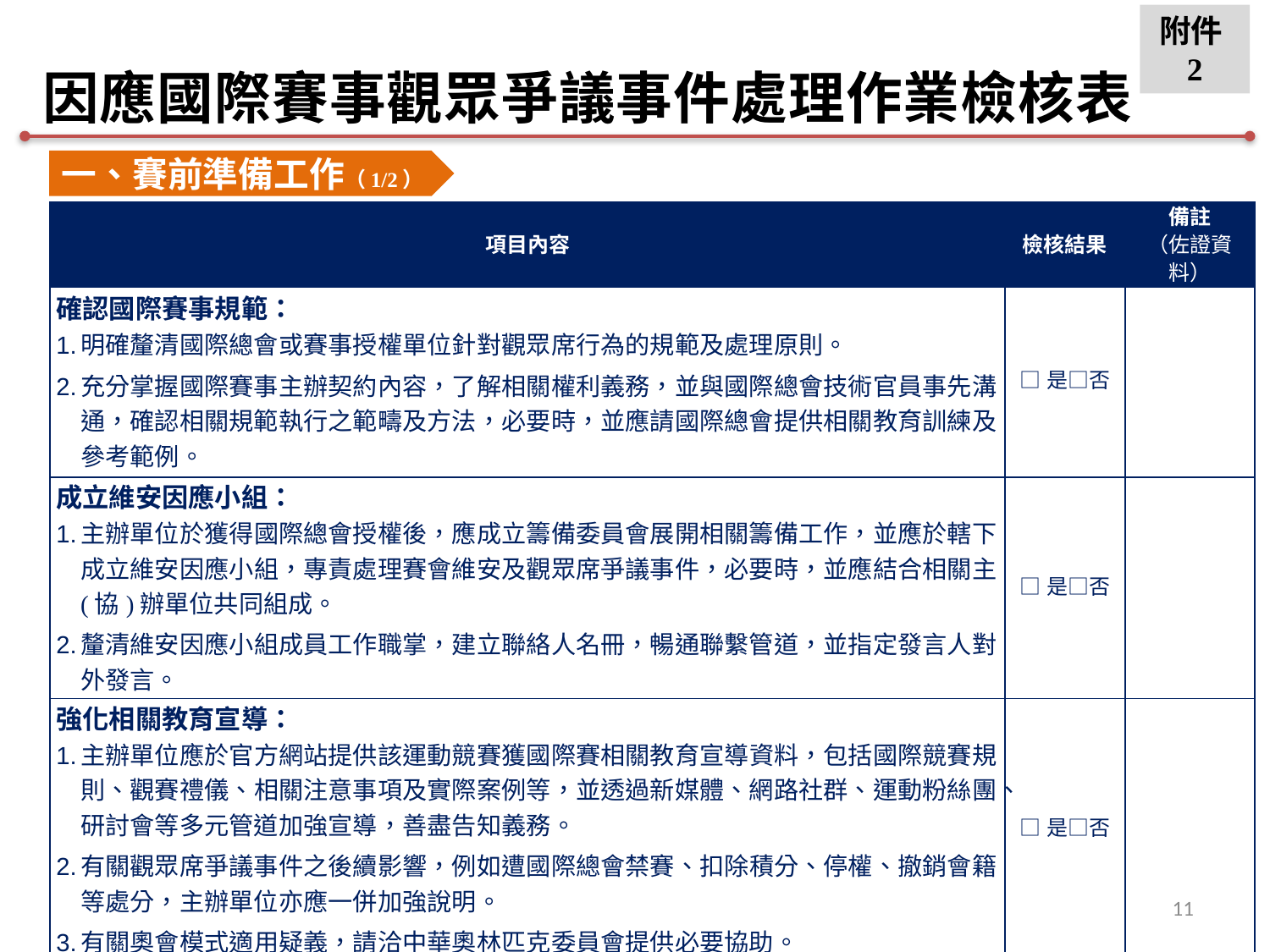

附件2
因應國際賽事觀眾爭議事件處理作業檢核表
一、賽前準備工作（1/2）
| 項目內容 | 檢核結果 | 備註 （佐證資料） |
| --- | --- | --- |
| 確認國際賽事規範： 明確釐清國際總會或賽事授權單位針對觀眾席行為的規範及處理原則。 充分掌握國際賽事主辦契約內容，了解相關權利義務，並與國際總會技術官員事先溝通，確認相關規範執行之範疇及方法，必要時，並應請國際總會提供相關教育訓練及參考範例。 | □是□否 |  |
| 成立維安因應小組： 主辦單位於獲得國際總會授權後，應成立籌備委員會展開相關籌備工作，並應於轄下成立維安因應小組，專責處理賽會維安及觀眾席爭議事件，必要時，並應結合相關主(協)辦單位共同組成。 釐清維安因應小組成員工作職掌，建立聯絡人名冊，暢通聯繫管道，並指定發言人對外發言。 | □是□否 |  |
| 強化相關教育宣導： 主辦單位應於官方網站提供該運動競賽獲國際賽相關教育宣導資料，包括國際競賽規則、觀賽禮儀、相關注意事項及實際案例等，並透過新媒體、網路社群、運動粉絲團、研討會等多元管道加強宣導，善盡告知義務。 有關觀眾席爭議事件之後續影響，例如遭國際總會禁賽、扣除積分、停權、撤銷會籍等處分，主辦單位亦應一併加強說明。 有關奧會模式適用疑義，請洽中華奧林匹克委員會提供必要協助。 | □是□否 |  |
11